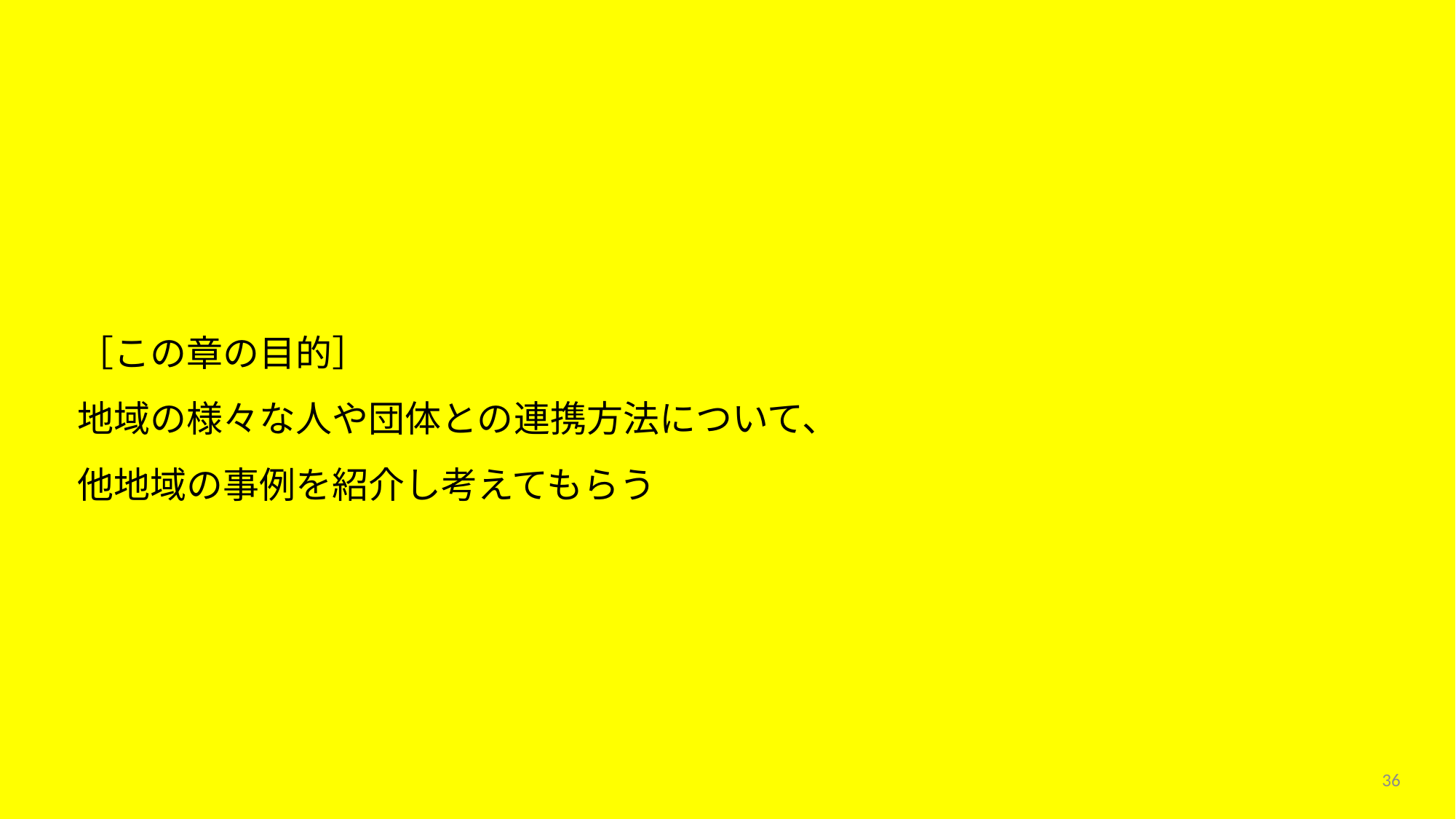

［この章の目的］
地域の様々な人や団体との連携方法について、
他地域の事例を紹介し考えてもらう
36